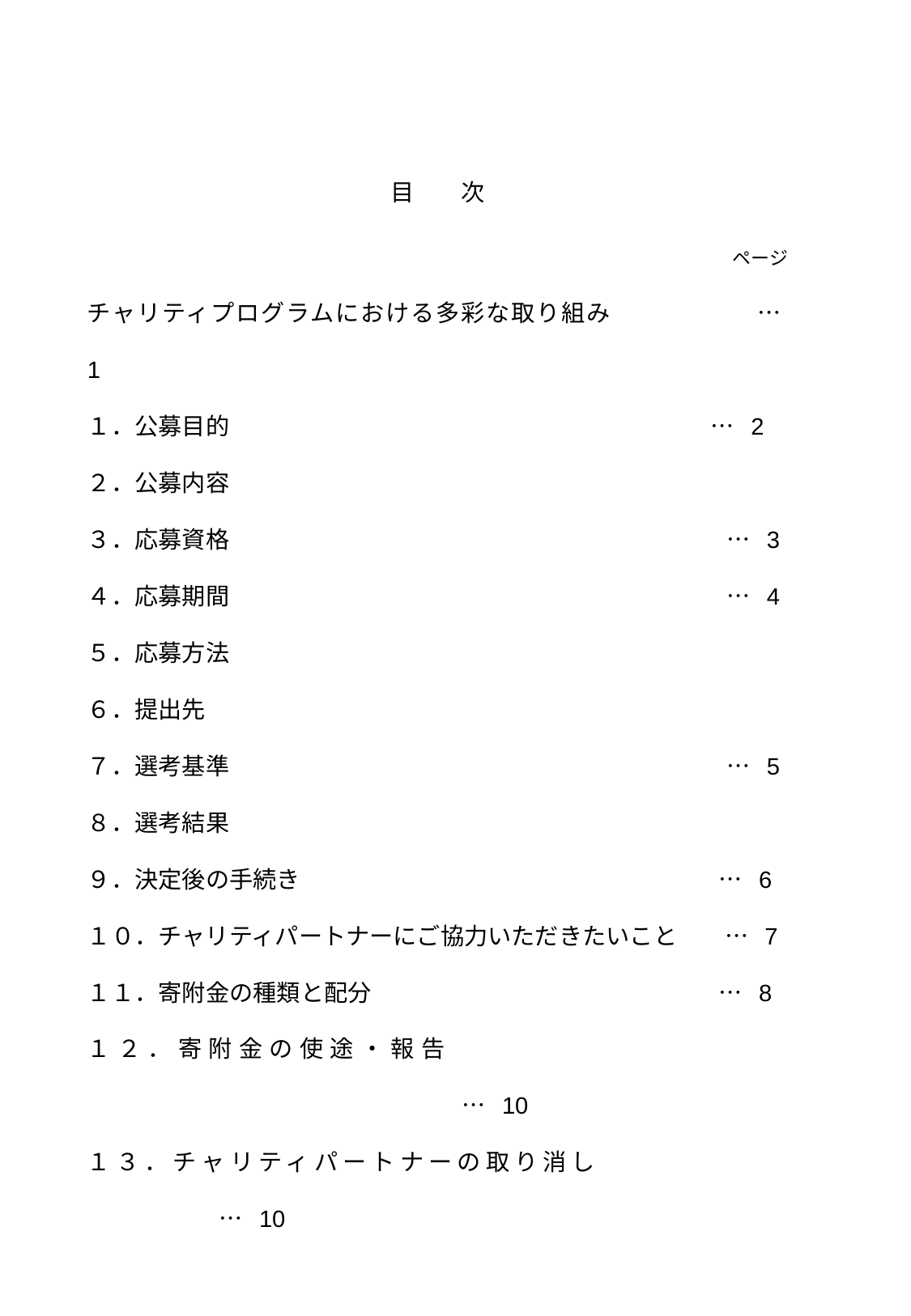

目　　次
 ページ
チャリティプログラムにおける多彩な取り組み　　　　　   …  1
１．公募目的　　　　　　　　　　　　　　　　　　　      …  2
２．公募内容
３．応募資格　　　　　　　　　　　　　　　　　　　　　…  3
４．応募期間　　　　　　　　　　　　　　　　　　　　　…  4
５．応募方法
６．提出先
７．選考基準　　　　　　　　　　　　　　　　　　　　　…  5
８．選考結果
９．決定後の手続き　　　　　　　　　　　　　　　　　   …  6
１０．チャリティパートナーにご協力いただきたいこと　　…  7
１１．寄附金の種類と配分　　　　　　　　　　　　　　   …  8
１２．寄附金の使途・報告						  …  10
１３．チャリティパートナーの取り消し			  …  10